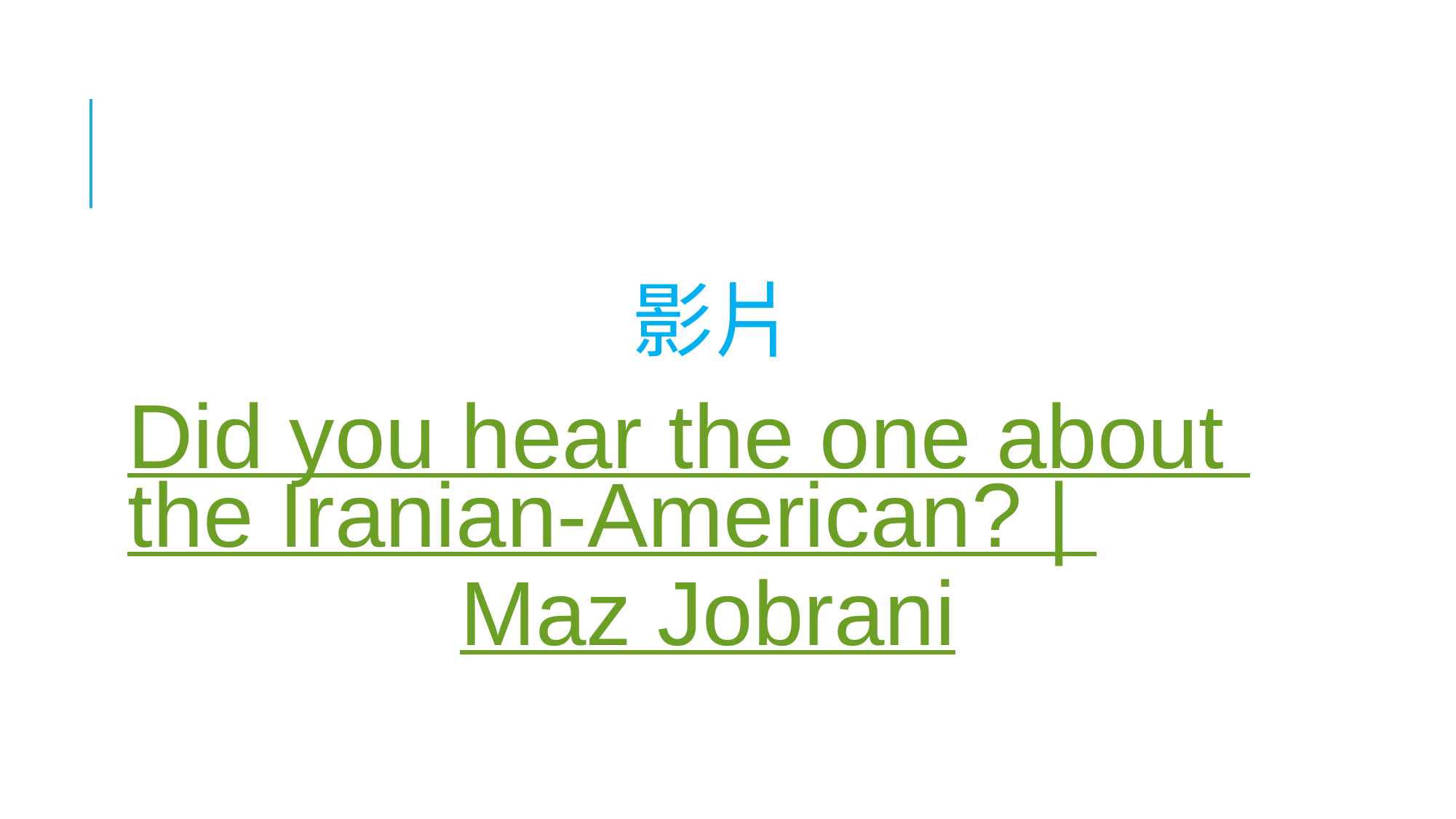

#
影片
Did you hear the one about the Iranian-American? | Maz Jobrani